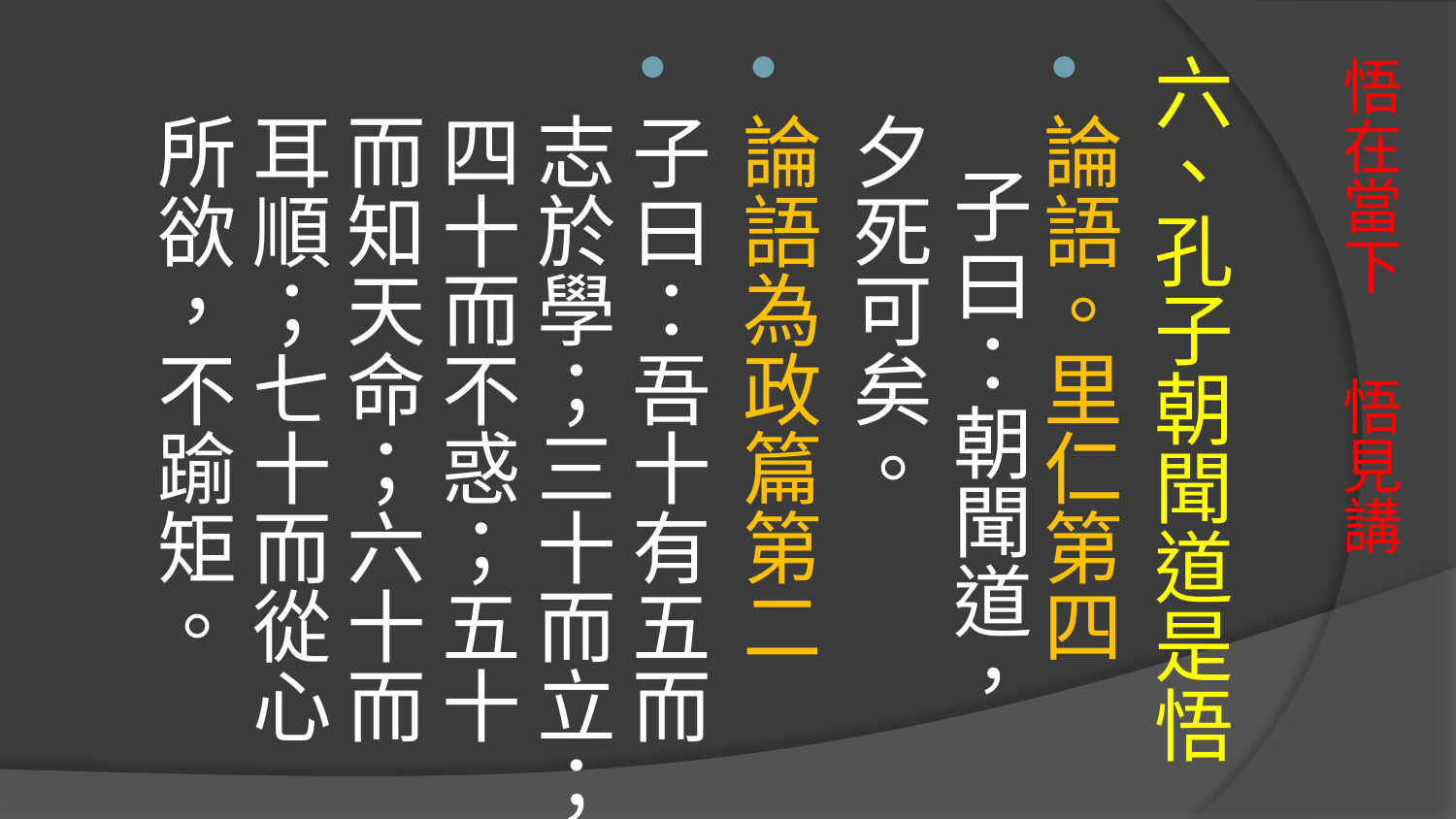

六、孔子朝聞道是悟
論語。里仁第四          子曰：朝聞道，夕死可矣。
論語為政篇第二
子曰：吾十有五而志於學；三十而立；四十而不惑；五十而知天命；六十而耳順；七十而從心所欲，不踰矩。

# 悟在當下      悟見講